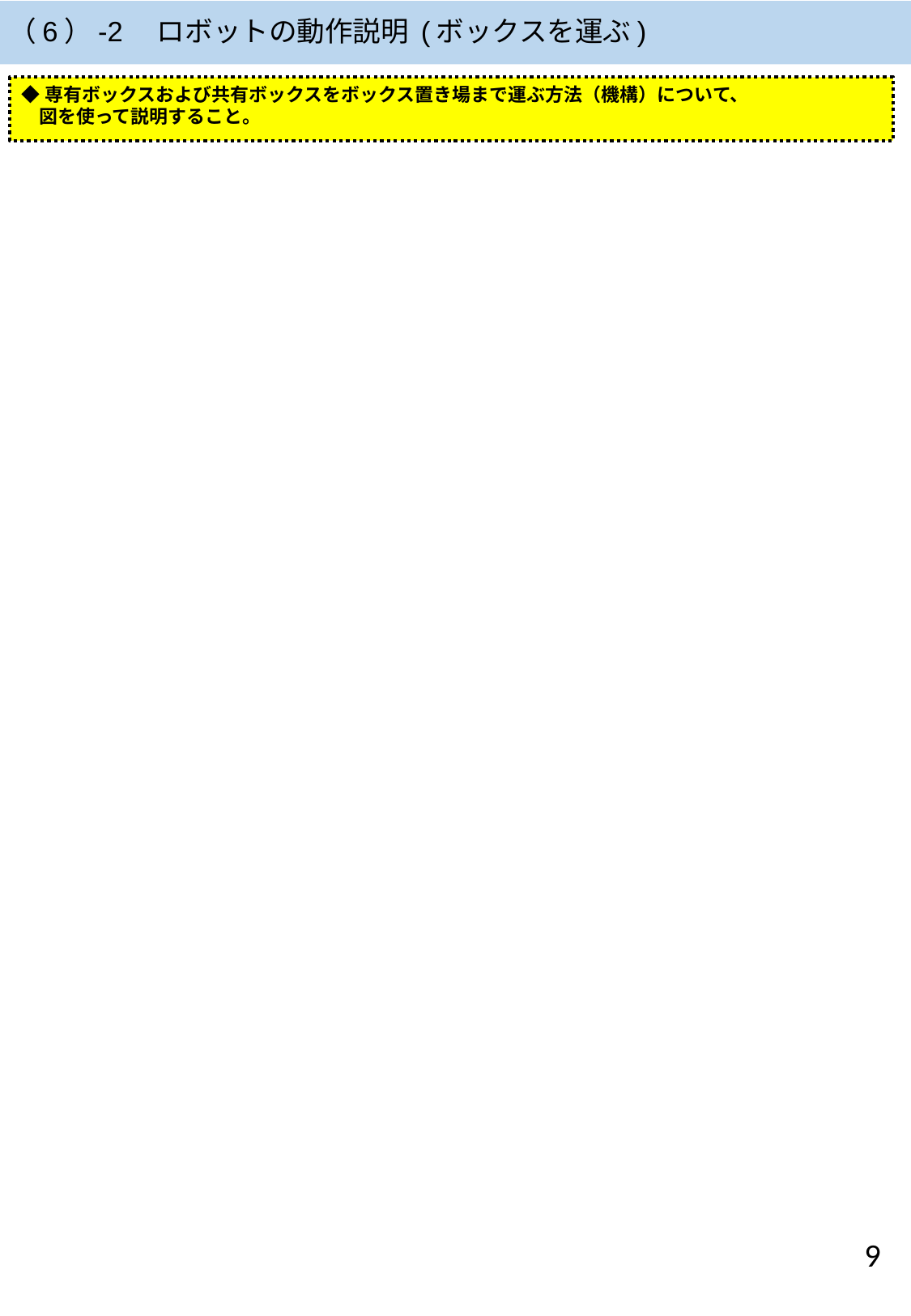

（6）-2　ロボットの動作説明 (ボックスを運ぶ)
◆専有ボックスおよび共有ボックスをボックス置き場まで運ぶ方法（機構）について、
   図を使って説明すること。
9